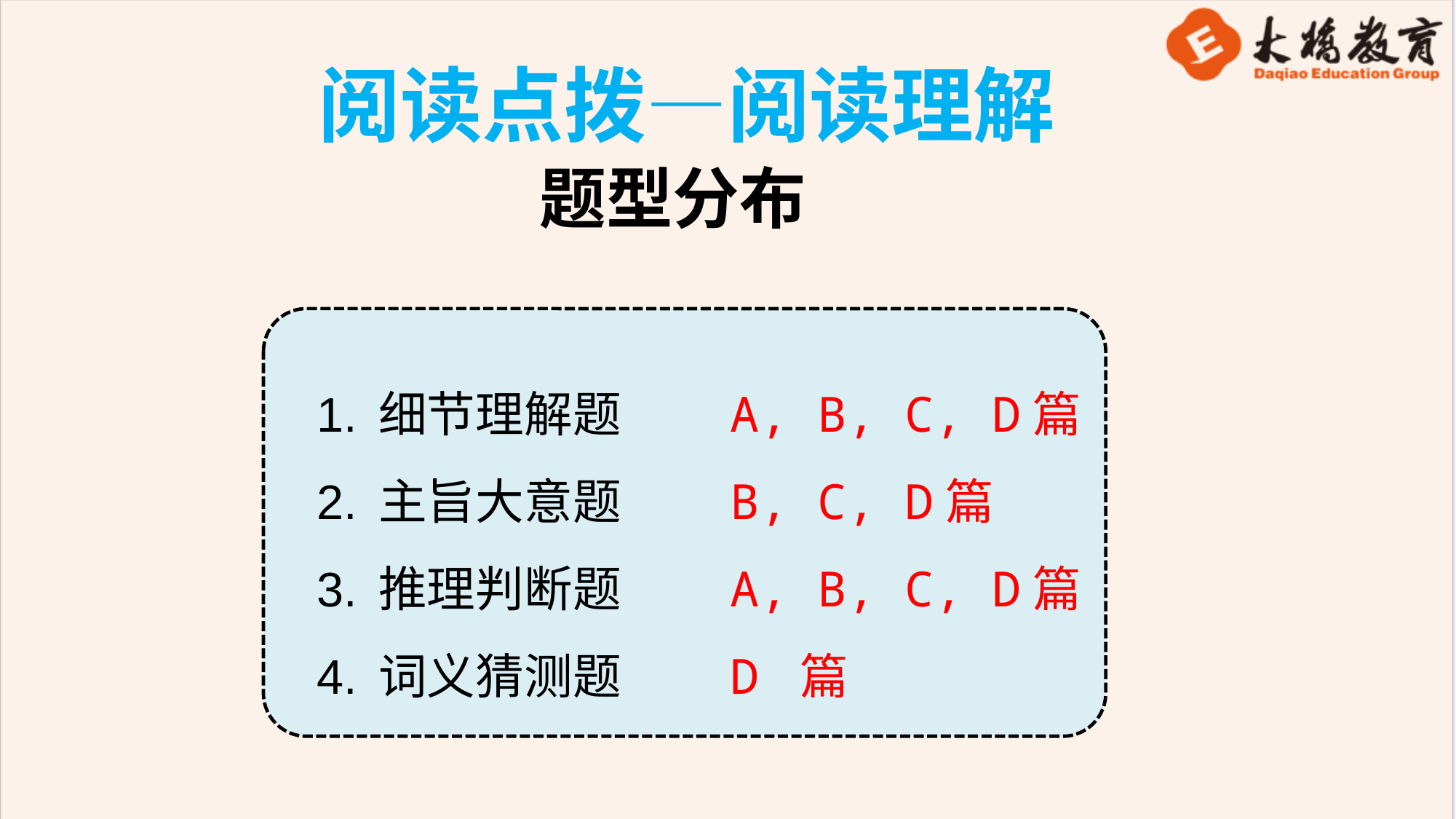

阅读点拨—阅读理解
题型分布

细节理解题
主旨大意题
推理判断题
词义猜测题
 A, B, C, D篇
 B, C, D篇
 A, B, C, D篇
 D 篇